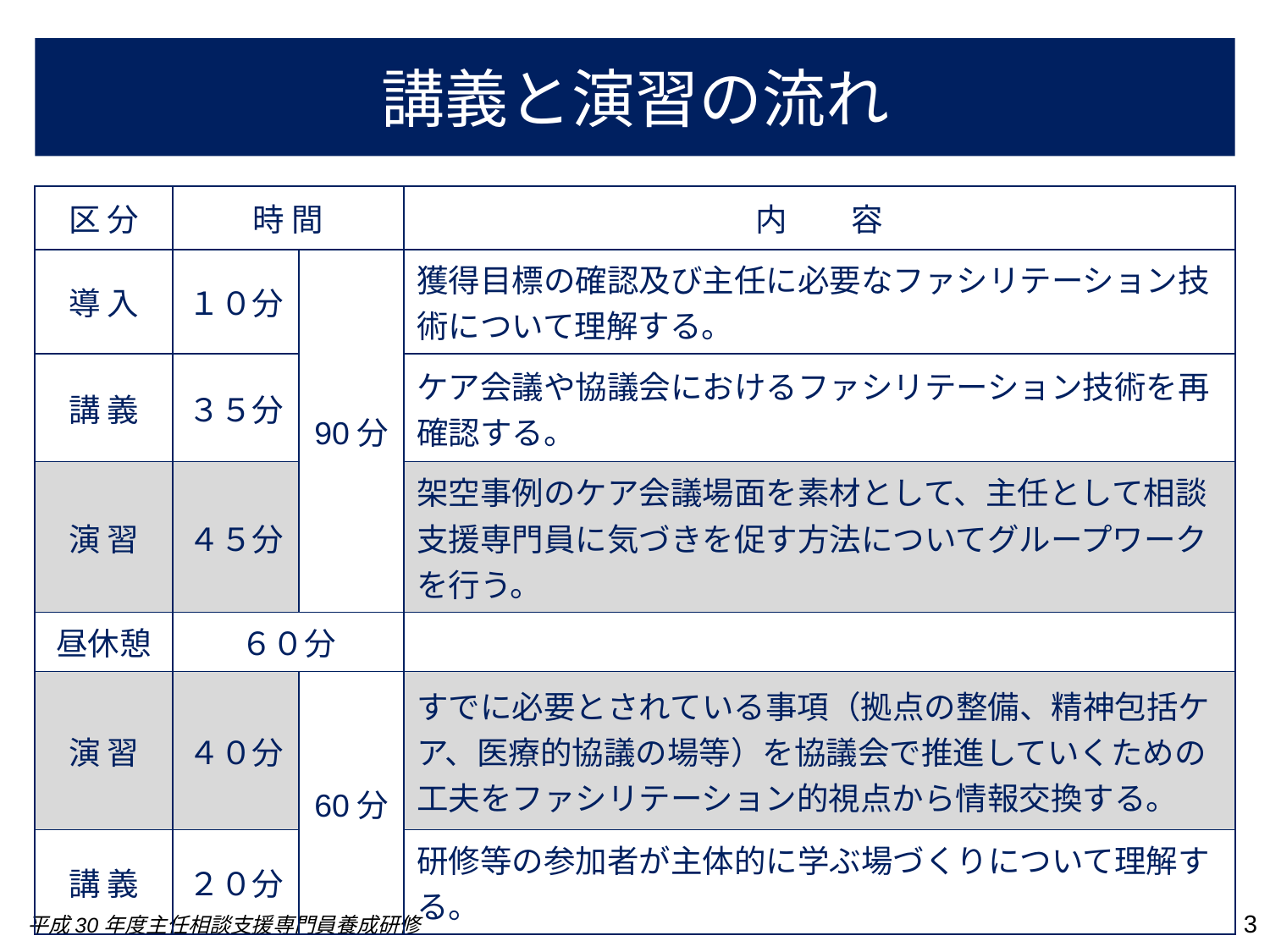

# 講義と演習の流れ
| 区 分 | 時 間 |  | 内　　容 |
| --- | --- | --- | --- |
| 導 入 | １０分 | 90分 | 獲得目標の確認及び主任に必要なファシリテーション技術について理解する。 |
| 講 義 | ３５分 |  | ケア会議や協議会におけるファシリテーション技術を再確認する。 |
| 演 習 | ４５分 |  | 架空事例のケア会議場面を素材として、主任として相談支援専門員に気づきを促す方法についてグループワークを行う。 |
| 昼休憩 | ６０分 |  |  |
| 演 習 | ４０分 | 60分 | すでに必要とされている事項（拠点の整備、精神包括ケア、医療的協議の場等）を協議会で推進していくための工夫をファシリテーション的視点から情報交換する。 |
| 講 義 | ２０分 |  | 研修等の参加者が主体的に学ぶ場づくりについて理解する。 |
3
平成30年度主任相談支援専門員養成研修